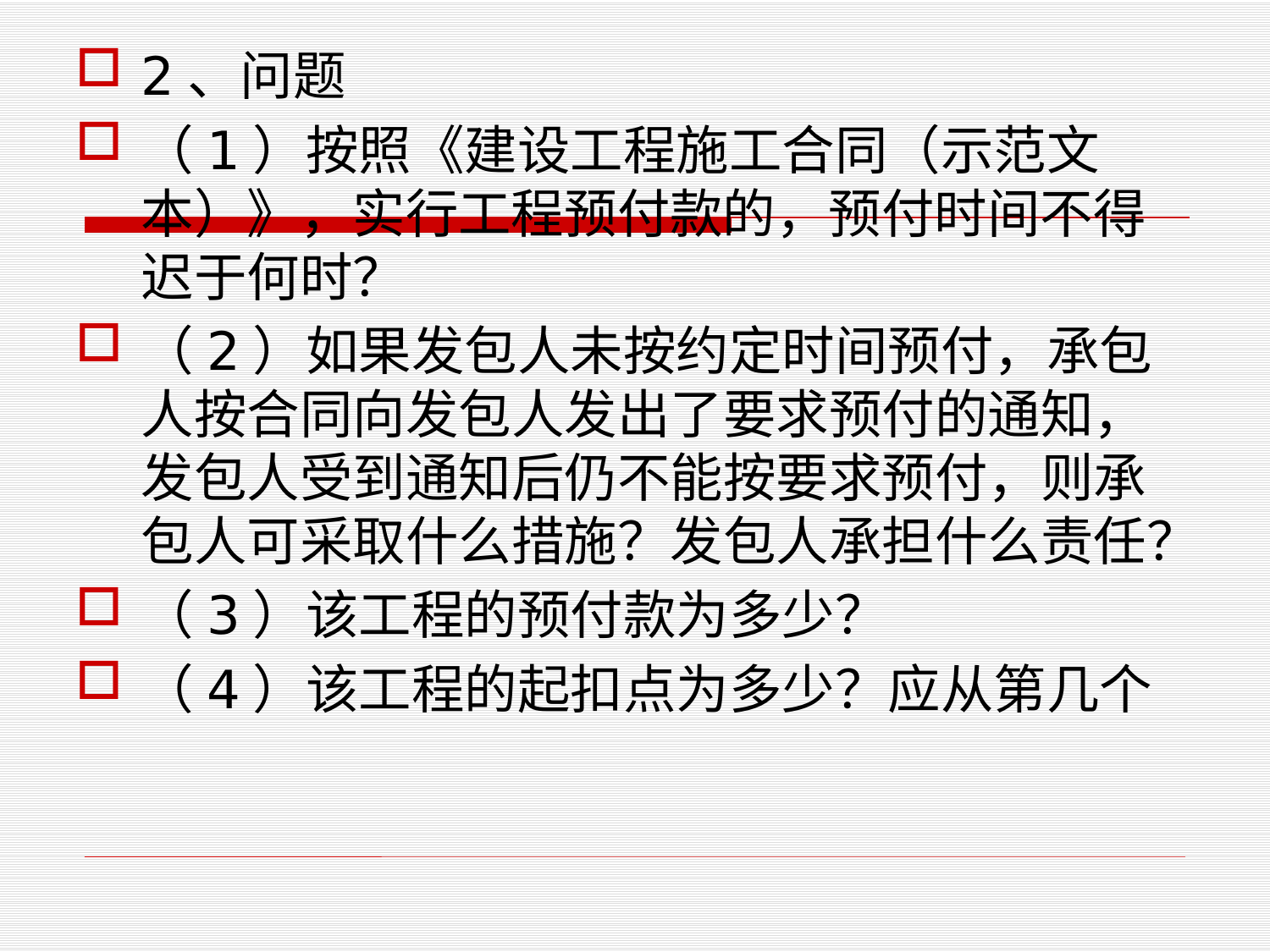

2、问题
（1）按照《建设工程施工合同（示范文本）》，实行工程预付款的，预付时间不得迟于何时？
（2）如果发包人未按约定时间预付，承包人按合同向发包人发出了要求预付的通知，发包人受到通知后仍不能按要求预付，则承包人可采取什么措施？发包人承担什么责任？
（3）该工程的预付款为多少？
（4）该工程的起扣点为多少？应从第几个